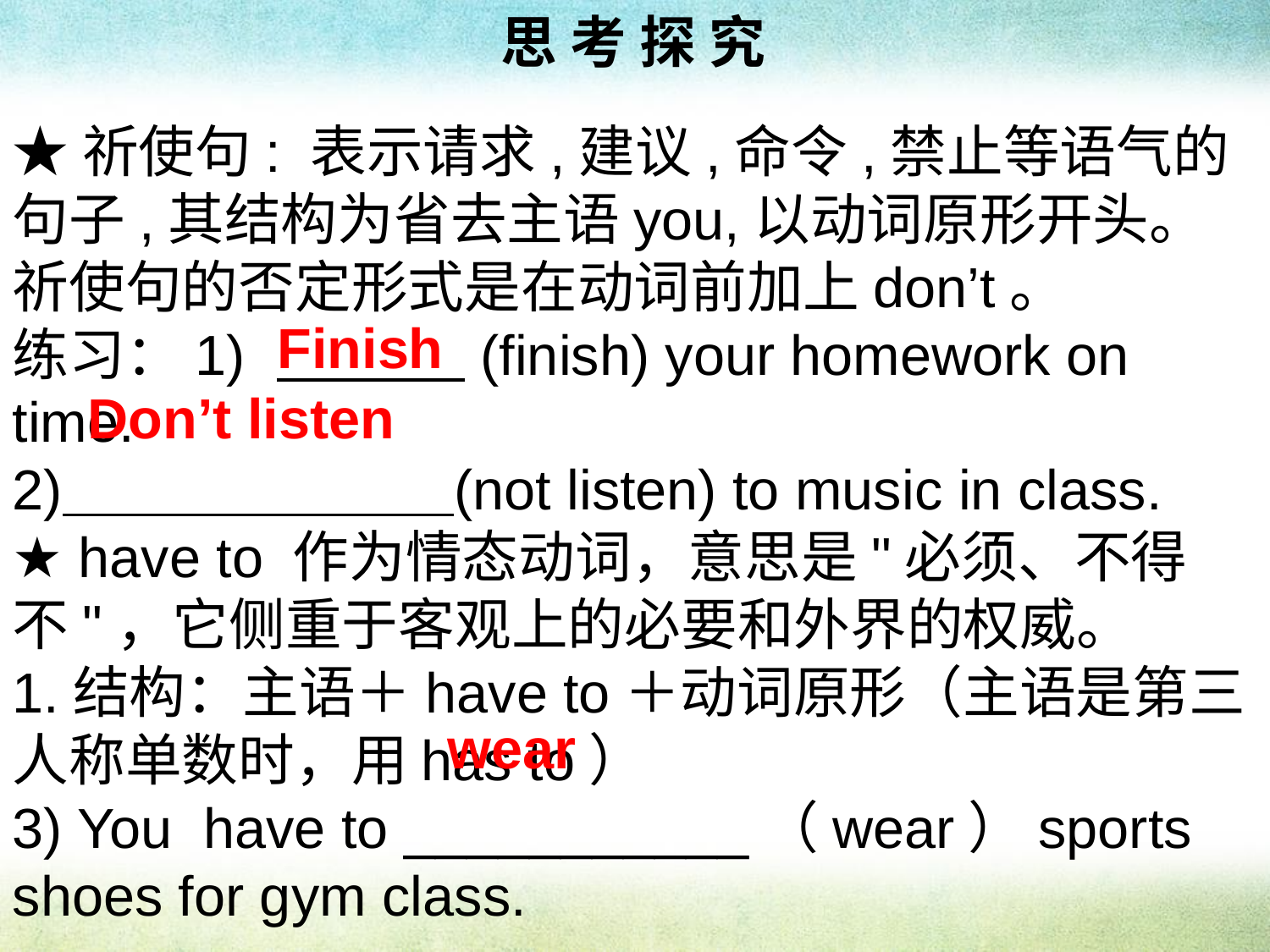

思 考 探 究
★祈使句: 表示请求,建议,命令,禁止等语气的句子,其结构为省去主语you,以动词原形开头。祈使句的否定形式是在动词前加上don’t。
练习：1)               (finish) your homework on time.
2)                         (not listen) to music in class.
★ have to 作为情态动词，意思是"必须、不得不"，它侧重于客观上的必要和外界的权威。
1.结构：主语＋have to＋动词原形（主语是第三人称单数时，用has to）
3) You  have to ___________（wear）sports shoes for gym class.
Finish
Don’t listen
wear